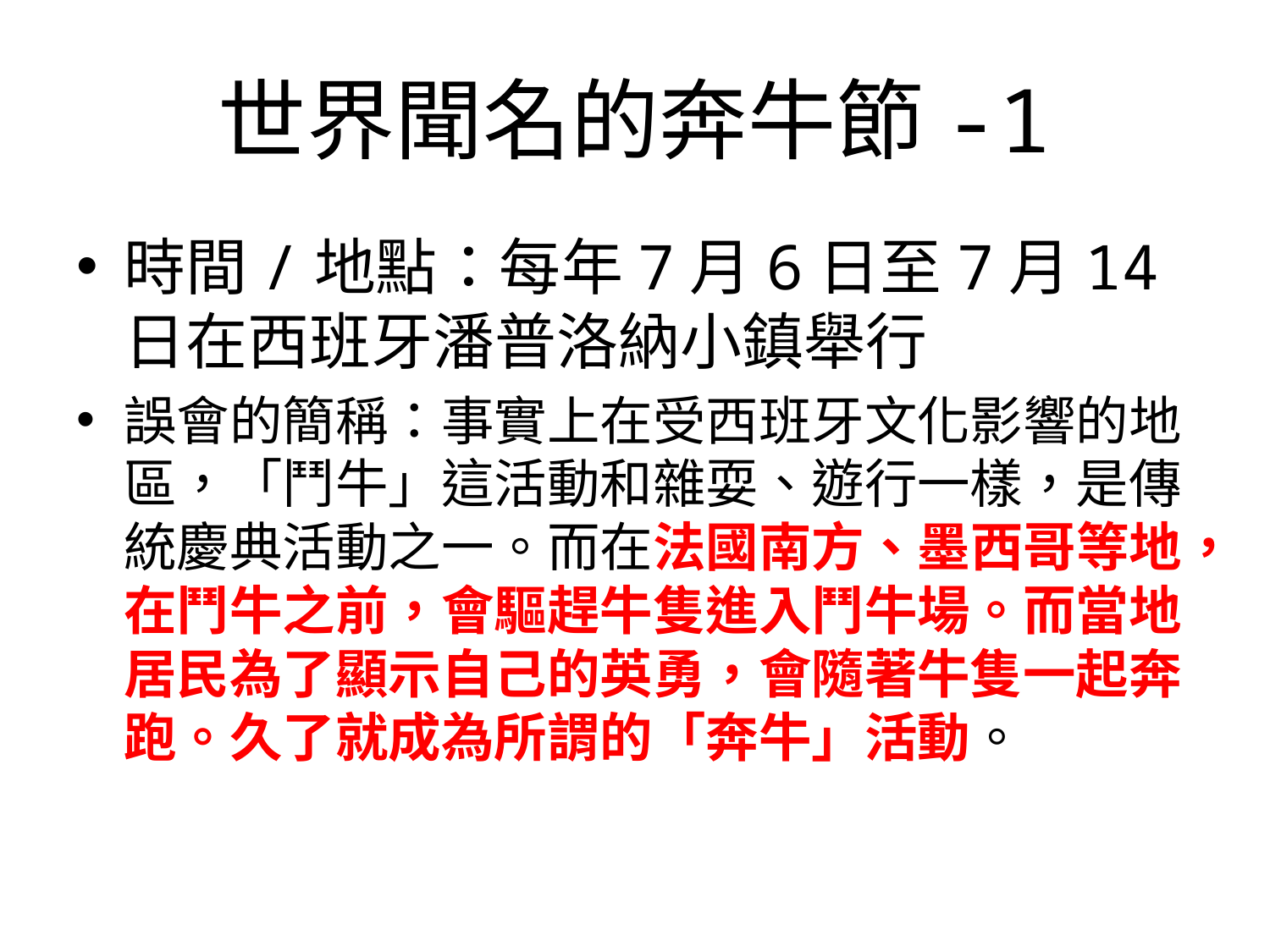

# 世界聞名的奔牛節-1
時間/地點：每年7月6日至7月14日在西班牙潘普洛納小鎮舉行
誤會的簡稱：事實上在受西班牙文化影響的地區，「鬥牛」這活動和雜耍、遊行一樣，是傳統慶典活動之一。而在法國南方、墨西哥等地，在鬥牛之前，會驅趕牛隻進入鬥牛場。而當地居民為了顯示自己的英勇，會隨著牛隻一起奔跑。久了就成為所謂的「奔牛」活動。